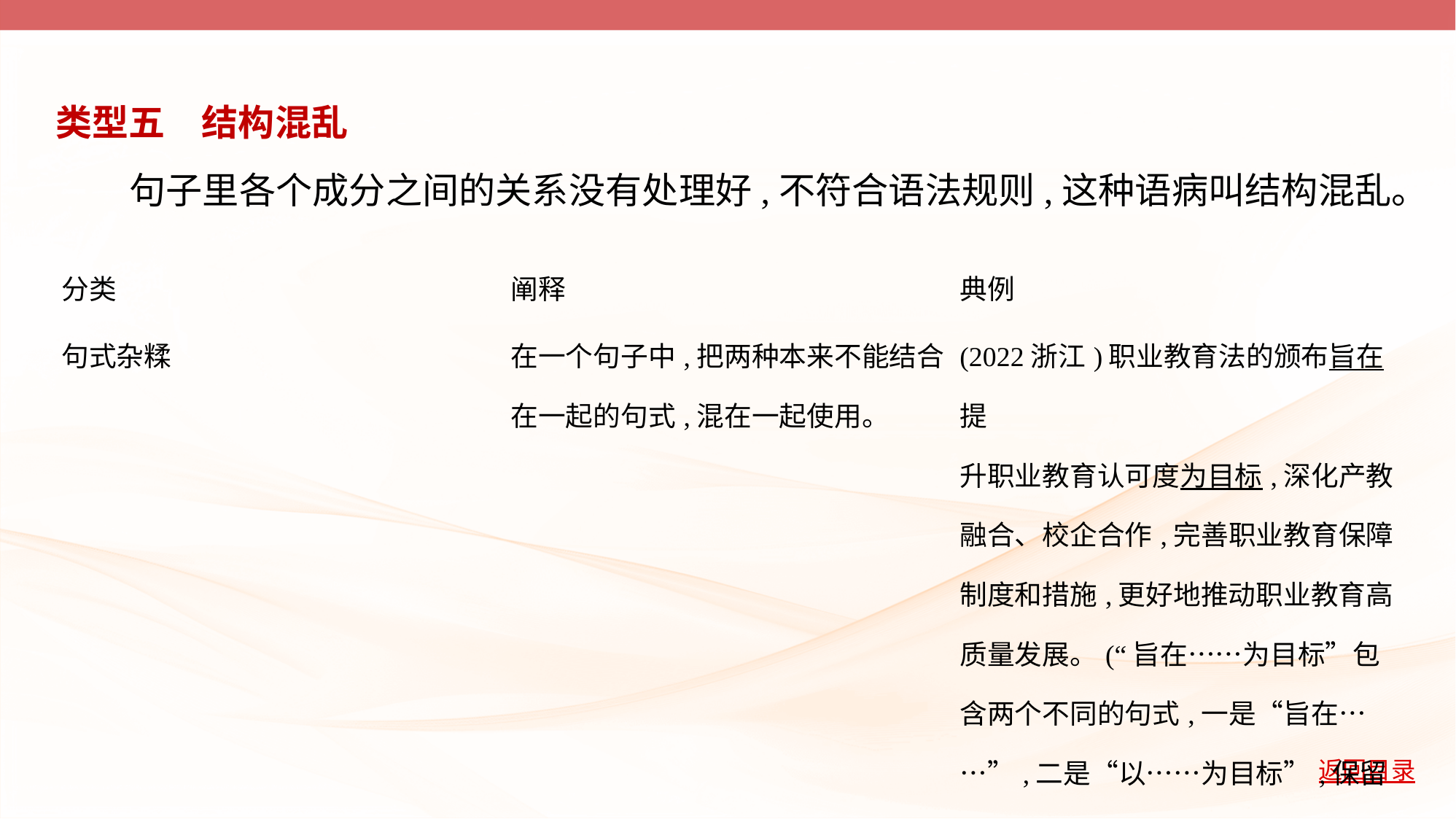

类型五　结构混乱
　　句子里各个成分之间的关系没有处理好,不符合语法规则,这种语病叫结构混乱。
| 分类 | 阐释 | 典例 |
| --- | --- | --- |
| 句式杂糅 | 在一个句子中,把两种本来不能结合 在一起的句式,混在一起使用。 | (2022浙江)职业教育法的颁布旨在提 升职业教育认可度为目标,深化产教 融合、校企合作,完善职业教育保障 制度和措施,更好地推动职业教育高 质量发展。(“旨在……为目标”包 含两个不同的句式,一是“旨在… …”,二是“以……为目标”,保留其 一即可) |